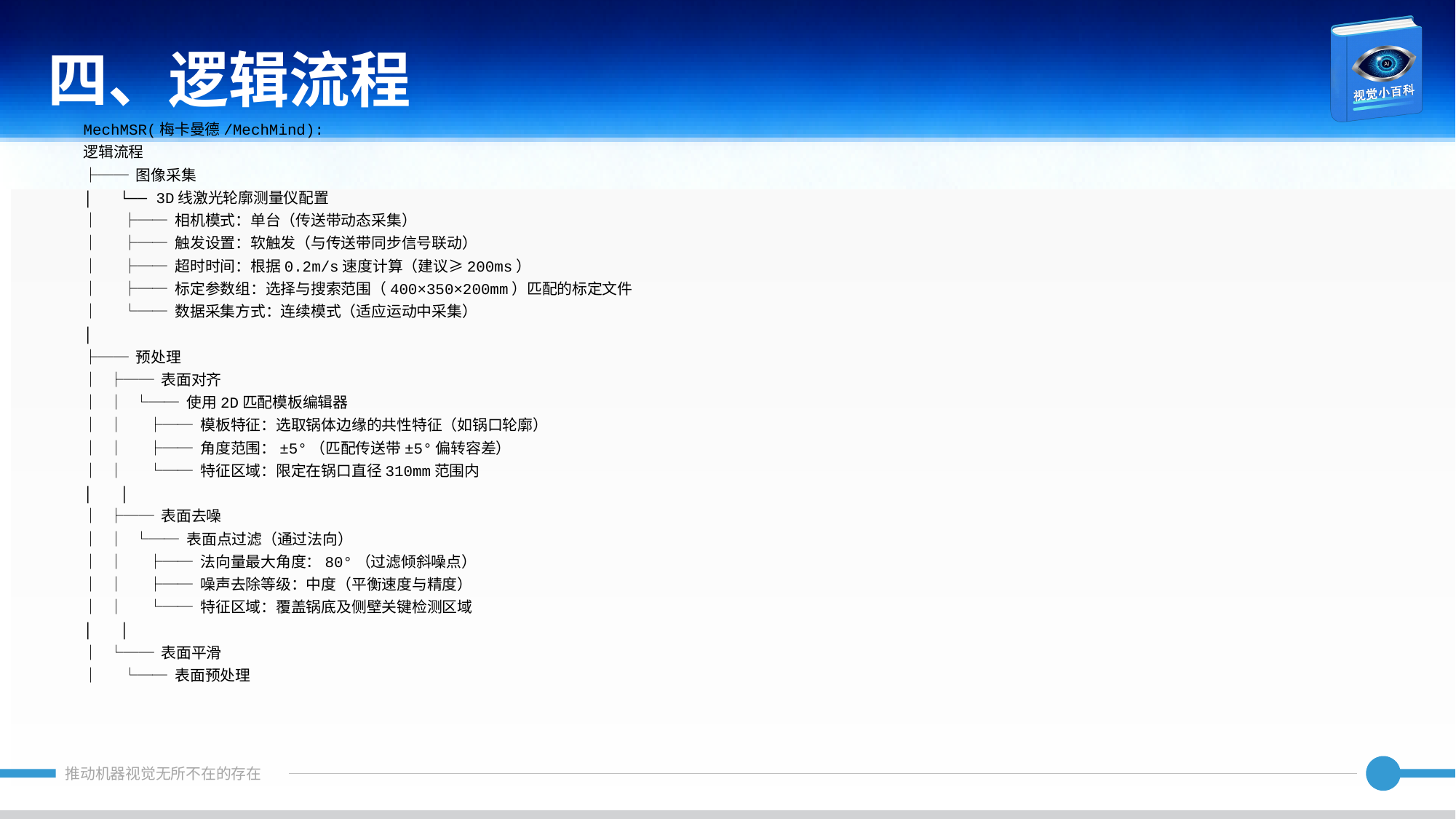

四、逻辑流程

MechMSR(梅卡曼德/MechMind):
逻辑流程
├── 图像采集
│   └── 3D线激光轮廓测量仪配置
│       ├── 相机模式：单台（传送带动态采集）
│       ├── 触发设置：软触发（与传送带同步信号联动）
│       ├── 超时时间：根据0.2m/s速度计算（建议≥200ms）
│       ├── 标定参数组：选择与搜索范围（400×350×200mm）匹配的标定文件
│       └── 数据采集方式：连续模式（适应运动中采集）
│
├── 预处理
│   ├── 表面对齐
│   │   └── 使用2D匹配模板编辑器
│   │       ├── 模板特征：选取锅体边缘的共性特征（如锅口轮廓）
│   │       ├── 角度范围：±5°（匹配传送带±5°偏转容差）
│   │       └── 特征区域：限定在锅口直径310mm范围内
│   │
│   ├── 表面去噪
│   │   └── 表面点过滤（通过法向）
│   │       ├── 法向量最大角度：80°（过滤倾斜噪点）
│   │       ├── 噪声去除等级：中度（平衡速度与精度）
│   │       └── 特征区域：覆盖锅底及侧壁关键检测区域
│   │
│   └── 表面平滑
│       └── 表面预处理
9